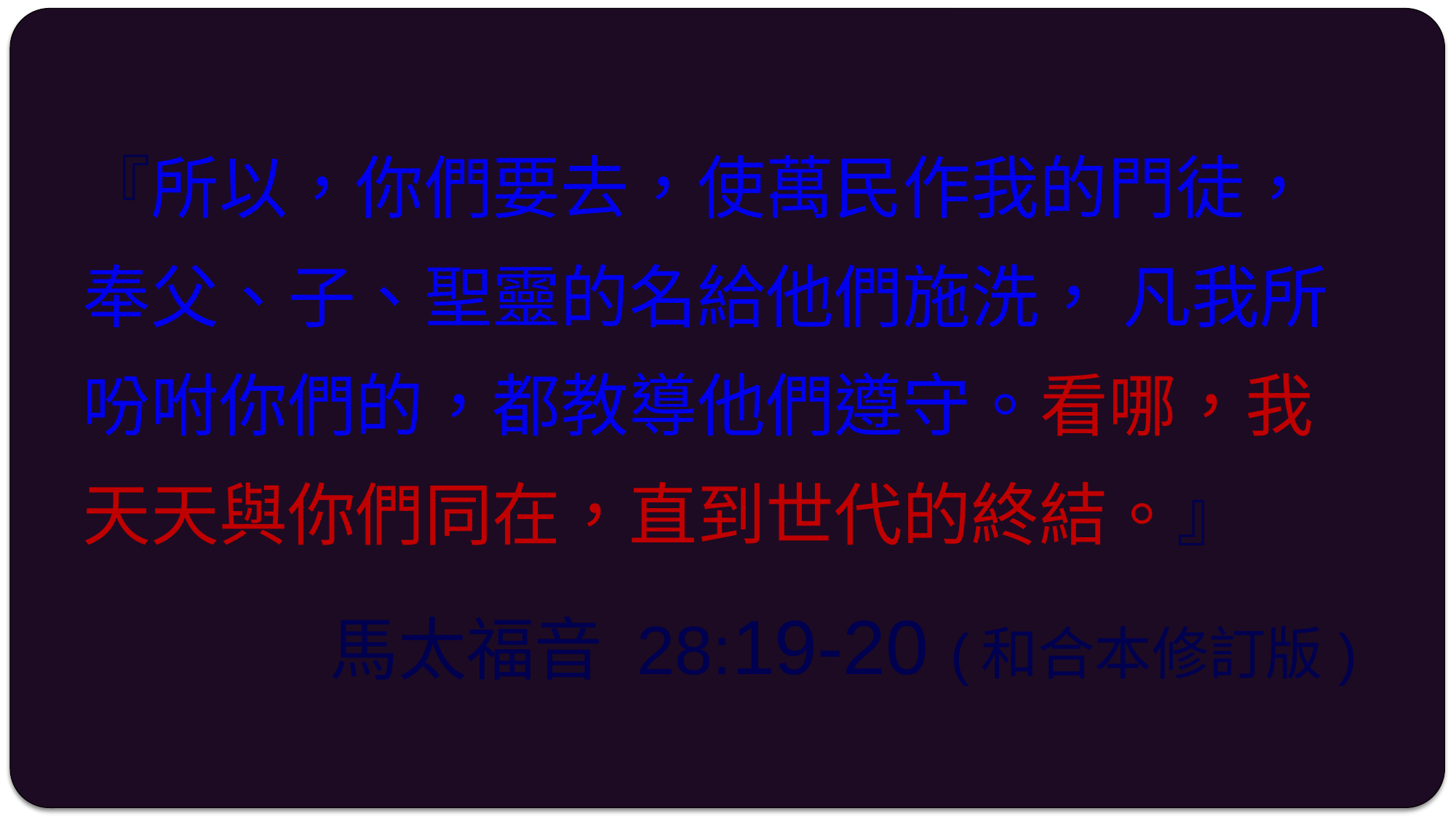

『所以，你們要去，使萬民作我的門徒，奉父、子、聖靈的名給他們施洗， 凡我所吩咐你們的，都教導他們遵守。看哪，我天天與你們同在，直到世代的終結。』
馬太福音 28:19-20 (和合本修訂版)